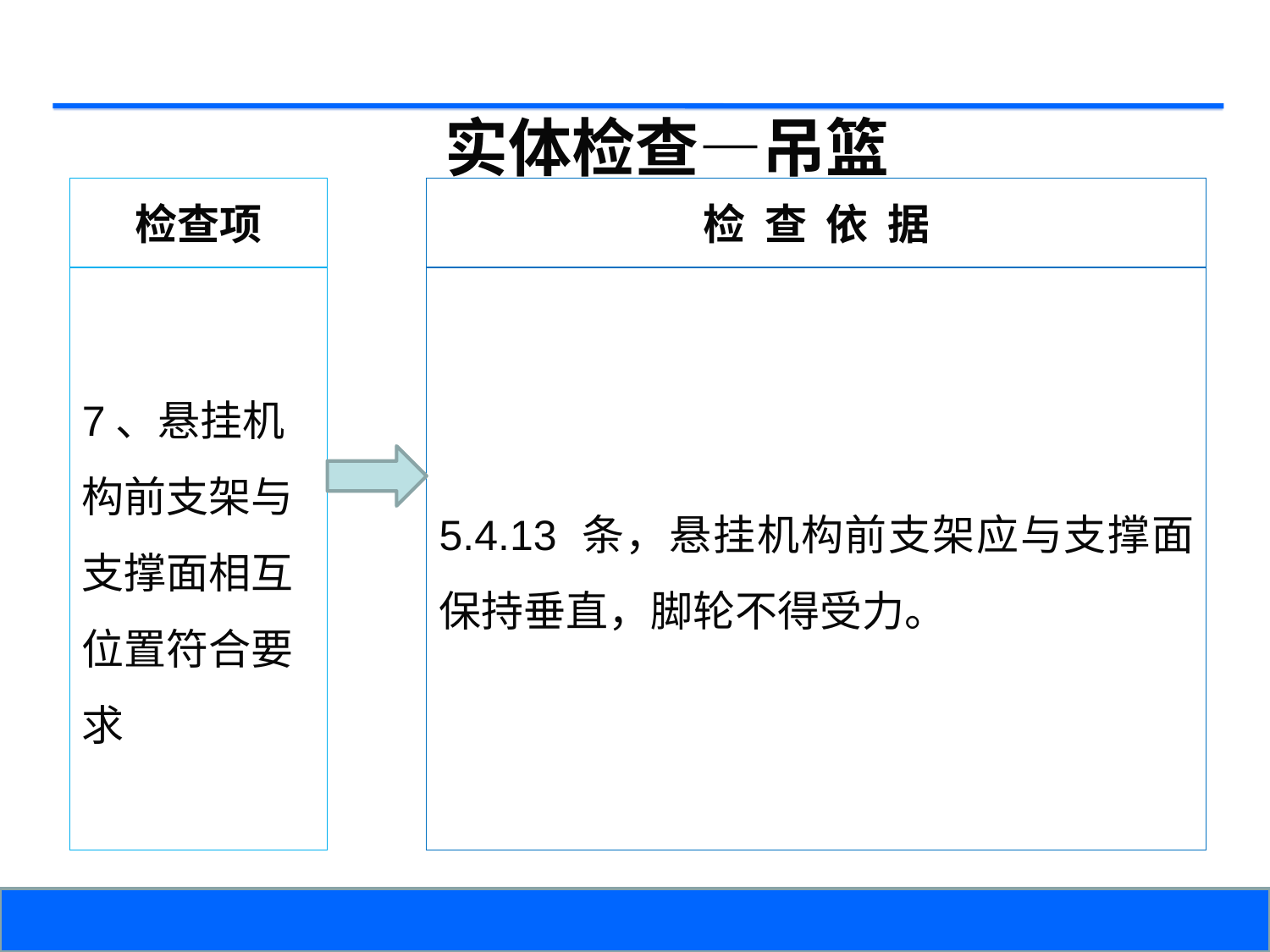

实体检查—吊篮
检查项
检  查  依  据
7、悬挂机构前支架与支撑面相互位置符合要求
5.4.13 条，悬挂机构前支架应与支撑面保持垂直，脚轮不得受力。